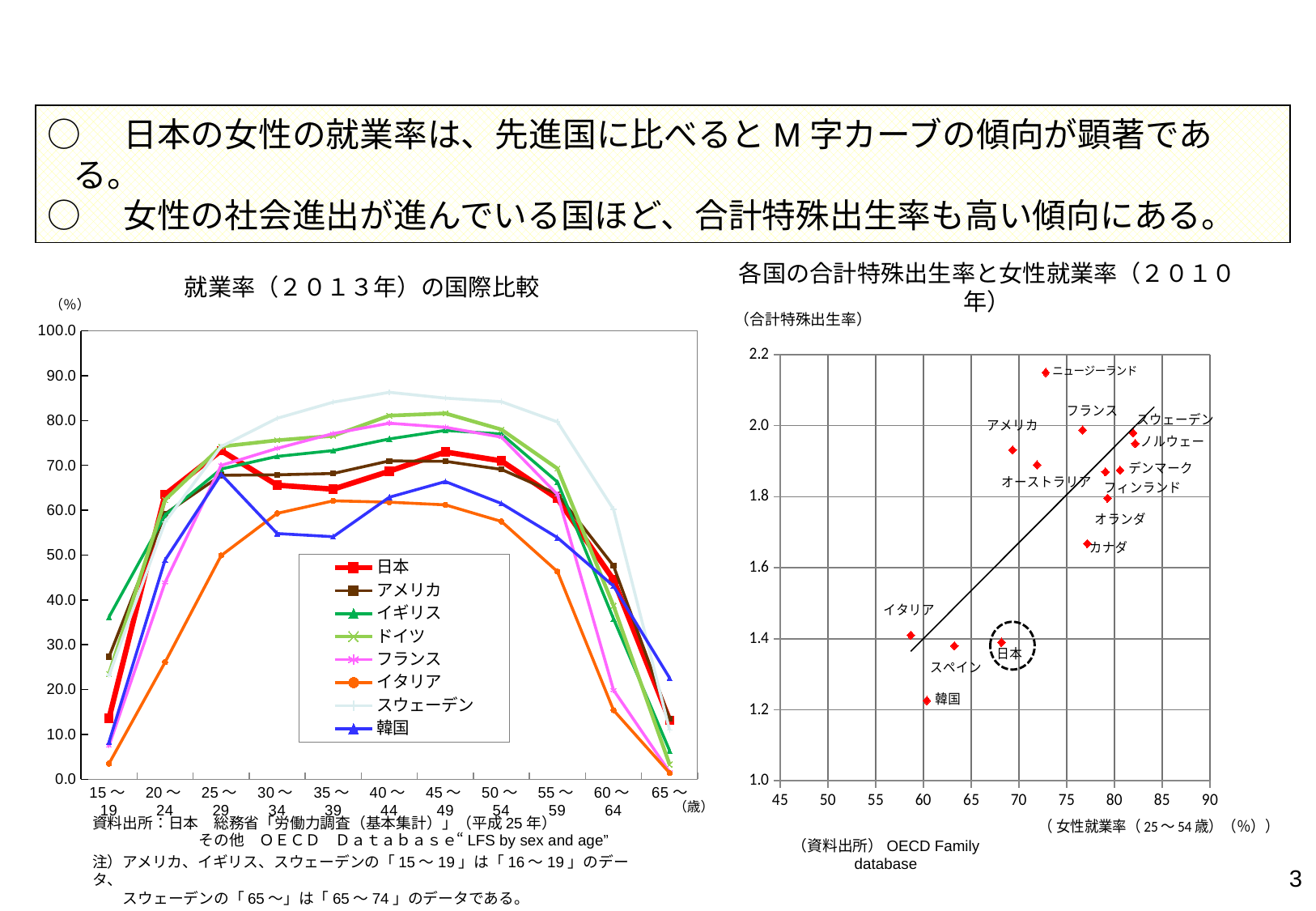

○　日本の女性の就業率は、先進国に比べるとM字カーブの傾向が顕著である。
○　女性の社会進出が進んでいる国ほど、合計特殊出生率も高い傾向にある。
就業率（２０１３年）の国際比較
各国の合計特殊出生率と女性就業率（２０１０年）
（％）

### Chart

| Category | 日本 | アメリカ | イギリス | ドイツ | フランス | イタリア | スウェーデン | 韓国 |
|---|---|---|---|---|---|---|---|---|
| 15～19 | 13.6 | 27.3 | 36.2 | 23.5 | 7.5 | 3.5 | 23.2 | 8.3 |
| 20～24 | 63.5 | 59.2 | 58.9 | 62.3 | 43.9 | 26.1 | 57.4 | 48.9 |
| 25～29 | 73.3 | 67.8 | 69.2 | 74.2 | 70.0 | 49.9 | 74.2 | 68.0 |
| 30～34 | 65.6 | 67.9 | 72.0 | 75.6 | 73.8 | 59.3 | 80.5 | 54.8 |
| 35～39 | 64.7 | 68.2 | 73.3 | 76.6 | 77.1 | 62.1 | 84.1 | 54.1 |
| 40～44 | 68.7 | 71.0 | 75.9 | 81.1 | 79.4 | 61.8 | 86.3 | 62.9 |
| 45～49 | 73.0 | 70.9 | 77.8 | 81.6 | 78.5 | 61.2 | 85.0 | 66.4 |
| 50～54 | 71.0 | 69.1 | 77.0 | 78.0 | 76.3 | 57.5 | 84.2 | 61.5 |
| 55～59 | 62.6 | 63.6 | 66.3 | 69.3 | 63.5 | 46.3 | 79.7 | 53.9 |
| 60～64 | 44.5 | 47.6 | 35.8 | 38.7 | 19.9 | 15.4 | 60.2 | 43.1 |
| 65～ | 13.2 | 13.5 | 6.4 | 3.3 | 1.6 | 1.4 | 11.0 | 22.6 |
（合計特殊出生率）

### Chart

| Category | Total Fertility Rate |
|---|---|
（歳）
資料出所：日本　総務省「労働力調査（基本集計）」（平成25年）
　　　　　　　その他　ＯＥＣＤ　Ｄａｔａｂａｓｅ“LFS by sex and age”

注）アメリカ、イギリス、スウェーデンの「15～19」は「16～19」のデータ、
　　スウェーデンの「65～」は「65～74」のデータである。
（資料出所）OECD Family database
3